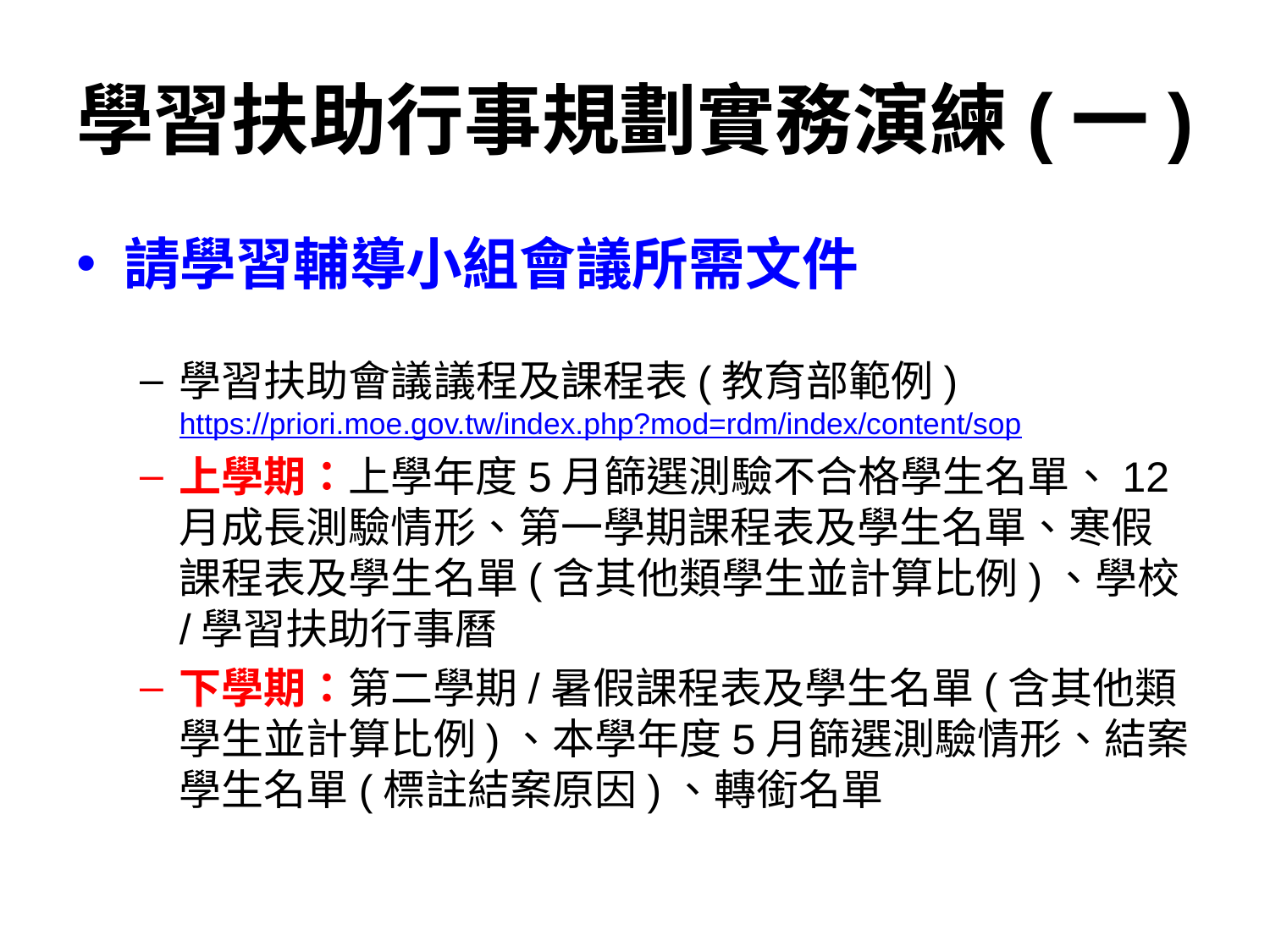

# 學習扶助行事規劃實務演練(一)
請學習輔導小組會議所需文件

學習扶助會議議程及課程表(教育部範例)
https://priori.moe.gov.tw/index.php?mod=rdm/index/content/sop
上學期：上學年度5月篩選測驗不合格學生名單、12月成長測驗情形、第一學期課程表及學生名單、寒假課程表及學生名單(含其他類學生並計算比例)、學校/學習扶助行事曆
下學期：第二學期/暑假課程表及學生名單(含其他類學生並計算比例)、本學年度5月篩選測驗情形、結案學生名單(標註結案原因)、轉銜名單